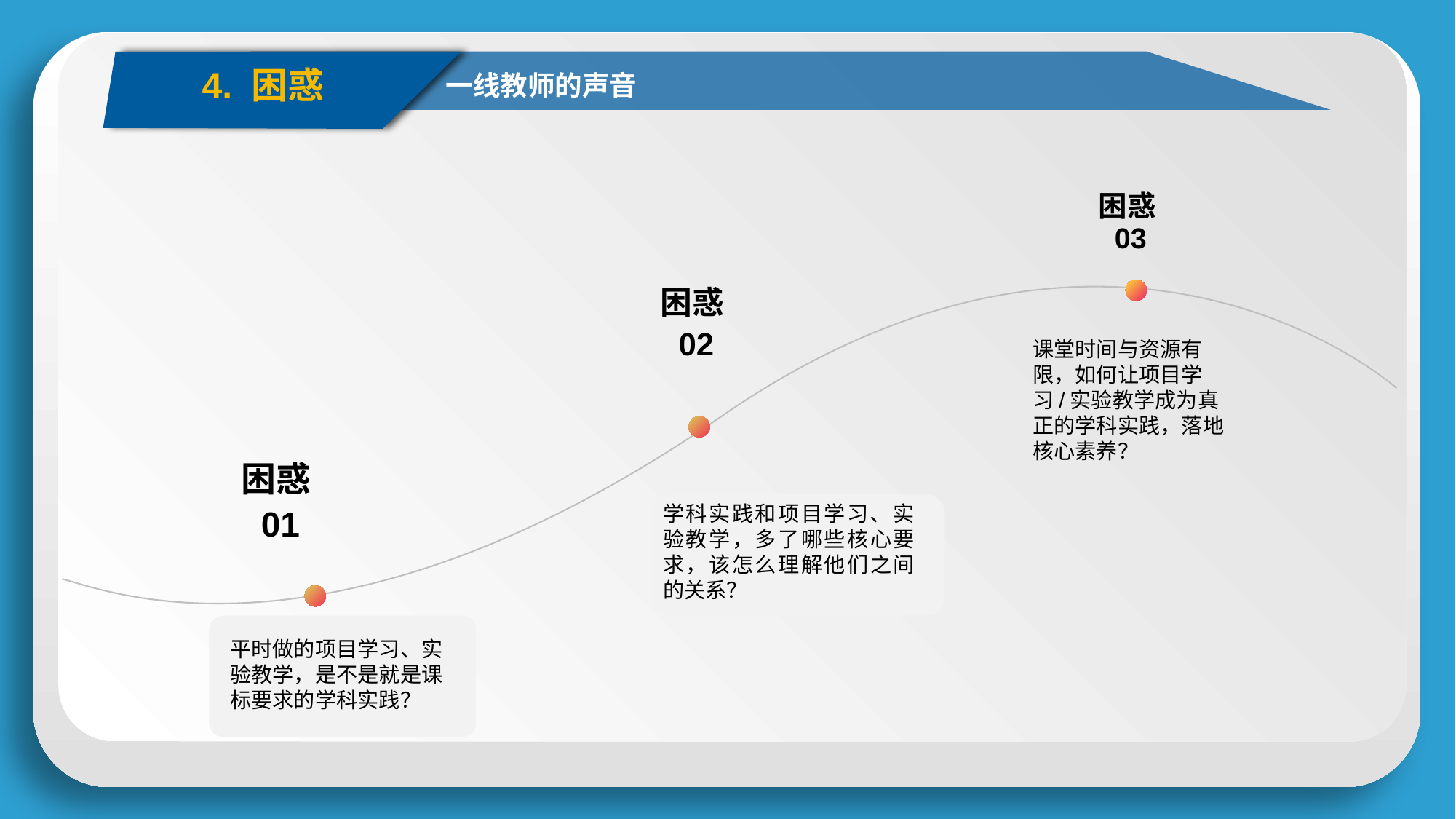

4. 困惑
一线教师的声音

困惑03

困惑02

课堂时间与资源有限，如何让项目学习/实验教学成为真正的学科实践，落地核心素养？

学科实践和项目学习、实验教学，多了哪些核心要求，该怎么理解他们之间的关系？
困惑01

平时做的项目学习、实验教学，是不是就是课标要求的学科实践？